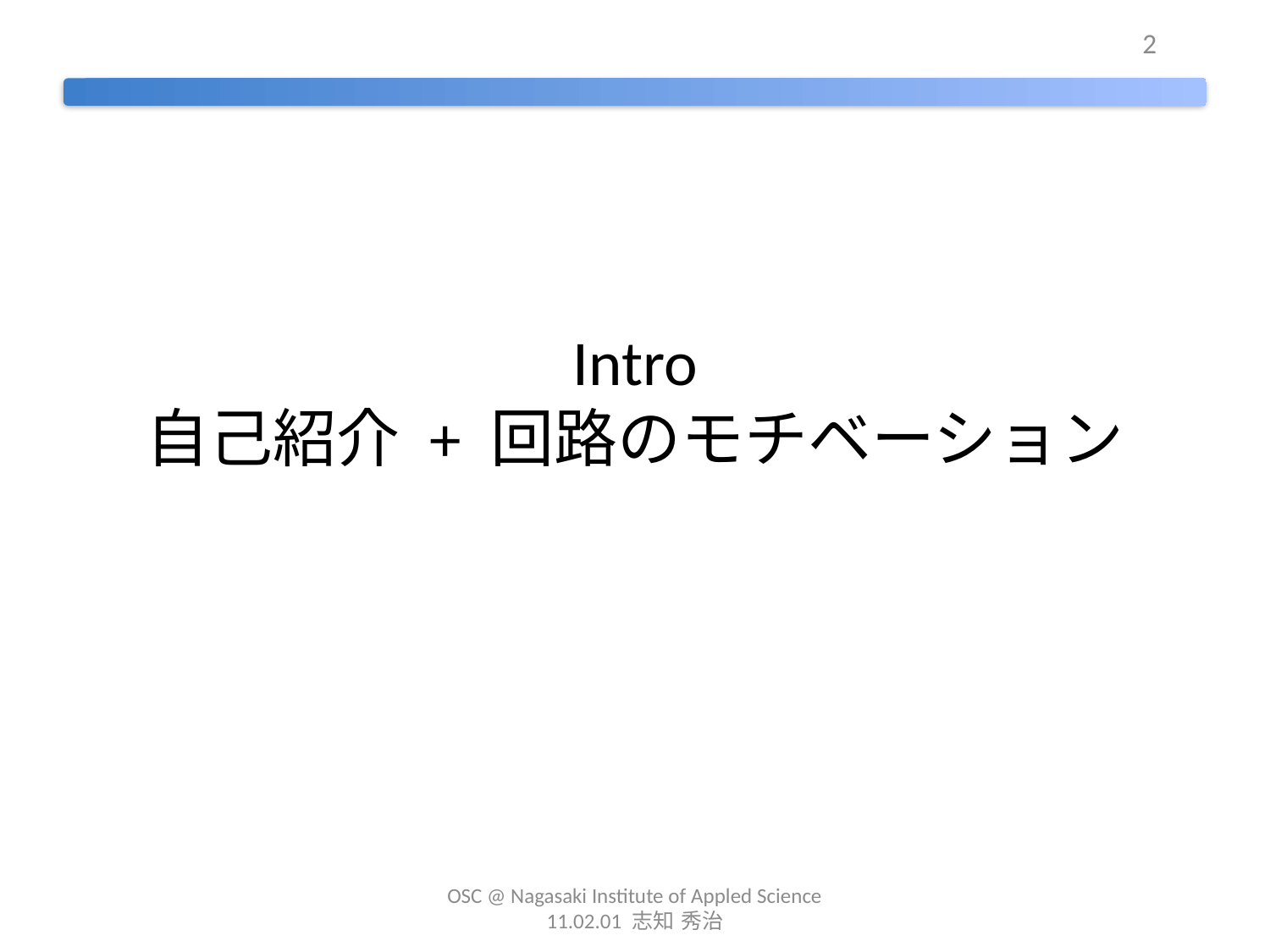

2
# Intro 自己紹介 + 回路のモチベーション
OSC @ Nagasaki Institute of Appled Science 11.02.01 志知 秀治